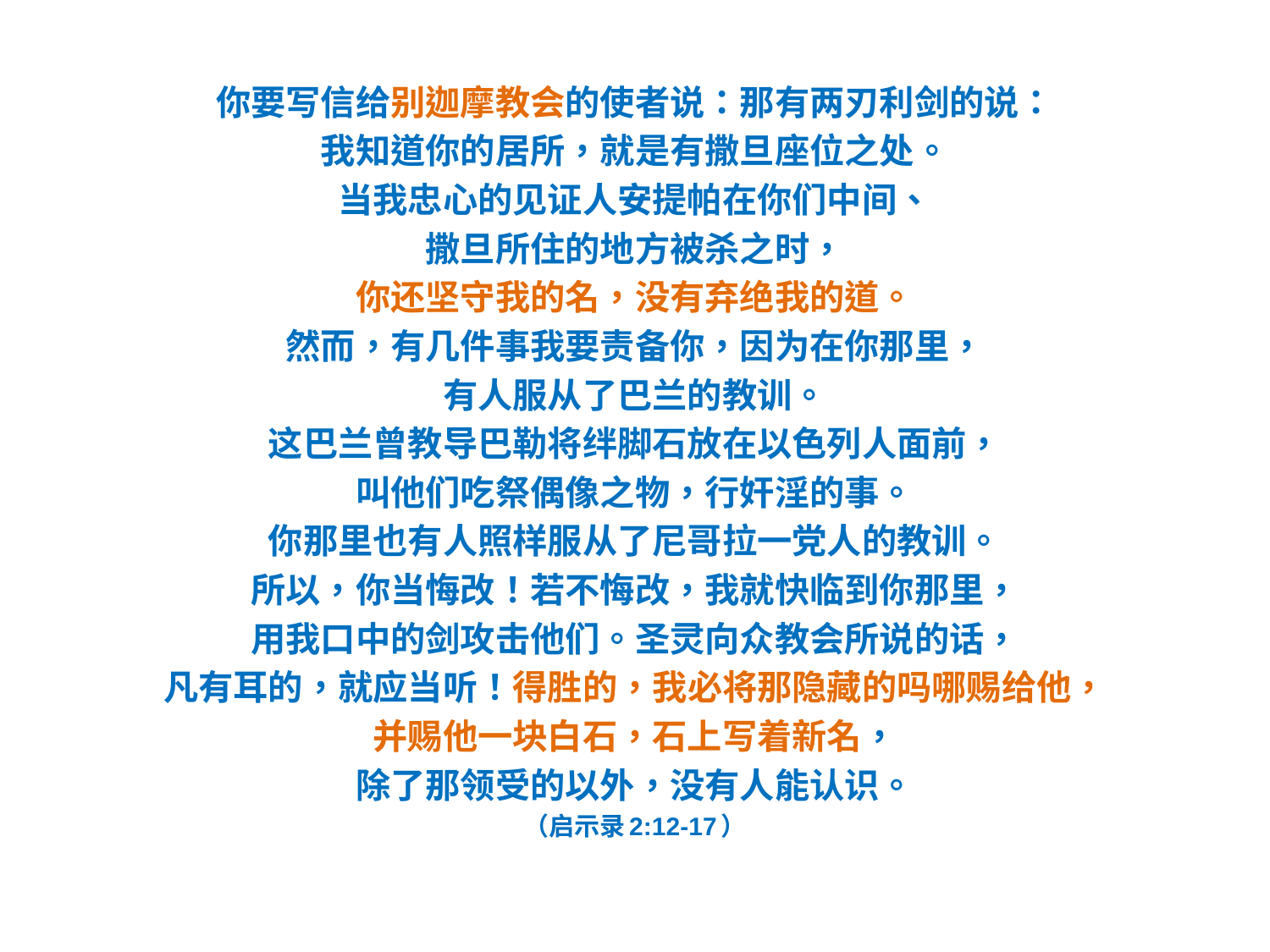

#
你要写信给别迦摩教会的使者说：那有两刃利剑的说：
我知道你的居所，就是有撒旦座位之处。
当我忠心的见证人安提帕在你们中间、
撒旦所住的地方被杀之时，
你还坚守我的名，没有弃绝我的道。
然而，有几件事我要责备你，因为在你那里，
有人服从了巴兰的教训。
这巴兰曾教导巴勒将绊脚石放在以色列人面前，
叫他们吃祭偶像之物，行奸淫的事。
你那里也有人照样服从了尼哥拉一党人的教训。
所以，你当悔改！若不悔改，我就快临到你那里，
用我口中的剑攻击他们。圣灵向众教会所说的话，
凡有耳的，就应当听！得胜的，我必将那隐藏的吗哪赐给他，
并赐他一块白石，石上写着新名，
除了那领受的以外，没有人能认识。
（启示录2:12-17）